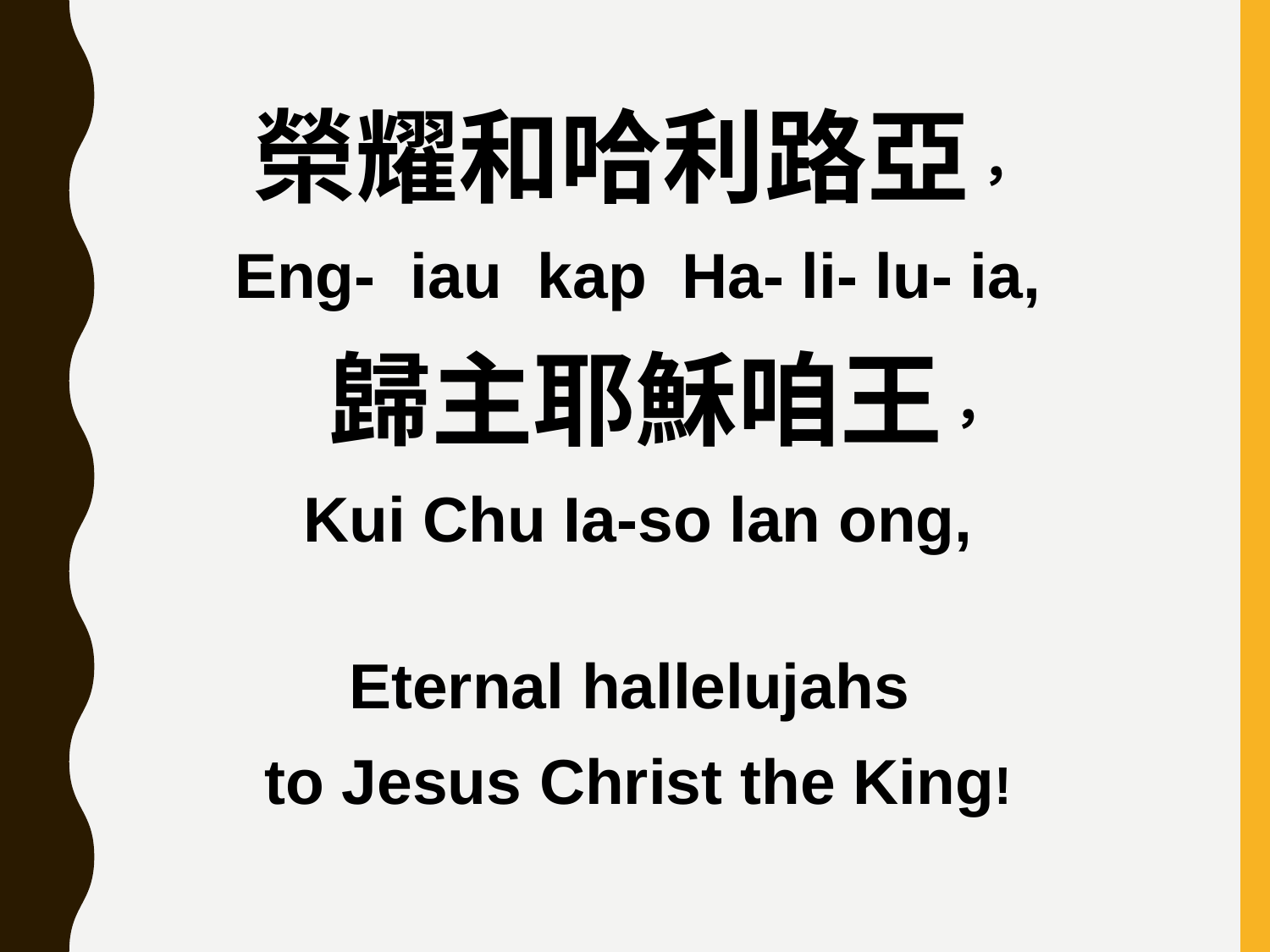

榮耀和哈利路亞，
Eng-  iau  kap  Ha- li- lu- ia,
 歸主耶穌咱王，
Kui Chu Ia-so lan ong,

Eternal hallelujahs
to Jesus Christ the King!